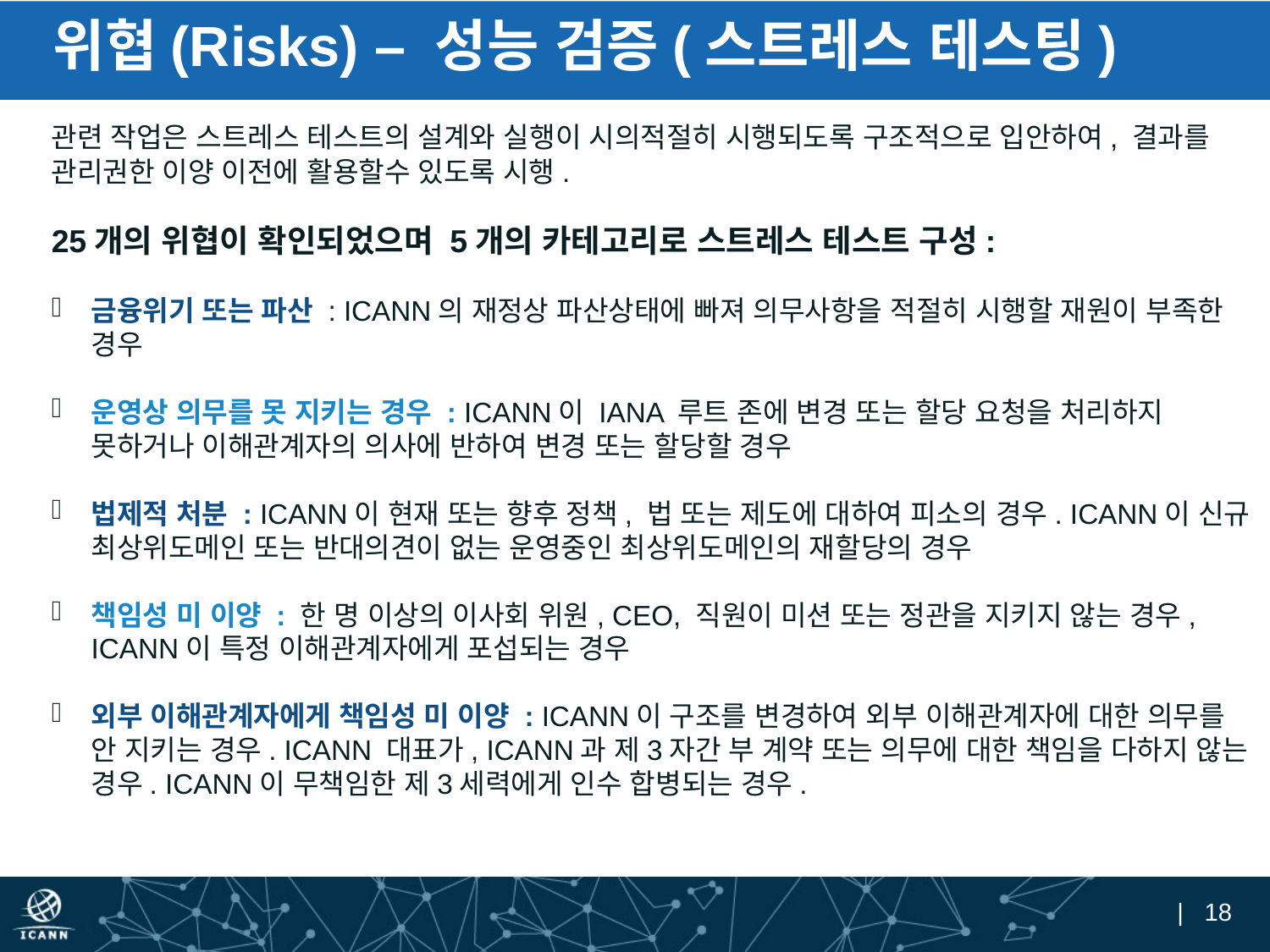

# 위협(Risks) – 성능 검증(스트레스 테스팅)
관련 작업은 스트레스 테스트의 설계와 실행이 시의적절히 시행되도록 구조적으로 입안하여, 결과를 관리권한 이양 이전에 활용할수 있도록 시행.

25개의 위협이 확인되었으며 5개의 카테고리로 스트레스 테스트 구성:

금융위기 또는 파산 : ICANN의 재정상 파산상태에 빠져 의무사항을 적절히 시행할 재원이 부족한 경우

운영상 의무를 못 지키는 경우 : ICANN이 IANA 루트 존에 변경 또는 할당 요청을 처리하지 못하거나 이해관계자의 의사에 반하여 변경 또는 할당할 경우

법제적 처분 : ICANN이 현재 또는 향후 정책, 법 또는 제도에 대하여 피소의 경우. ICANN이 신규 최상위도메인 또는 반대의견이 없는 운영중인 최상위도메인의 재할당의 경우

책임성 미 이양 : 한 명 이상의 이사회 위원, CEO, 직원이 미션 또는 정관을 지키지 않는 경우, ICANN이 특정 이해관계자에게 포섭되는 경우

외부 이해관계자에게 책임성 미 이양 : ICANN이 구조를 변경하여 외부 이해관계자에 대한 의무를 안 지키는 경우. ICANN 대표가, ICANN과 제3자간 부 계약 또는 의무에 대한 책임을 다하지 않는 경우. ICANN이 무책임한 제3세력에게 인수 합병되는 경우.